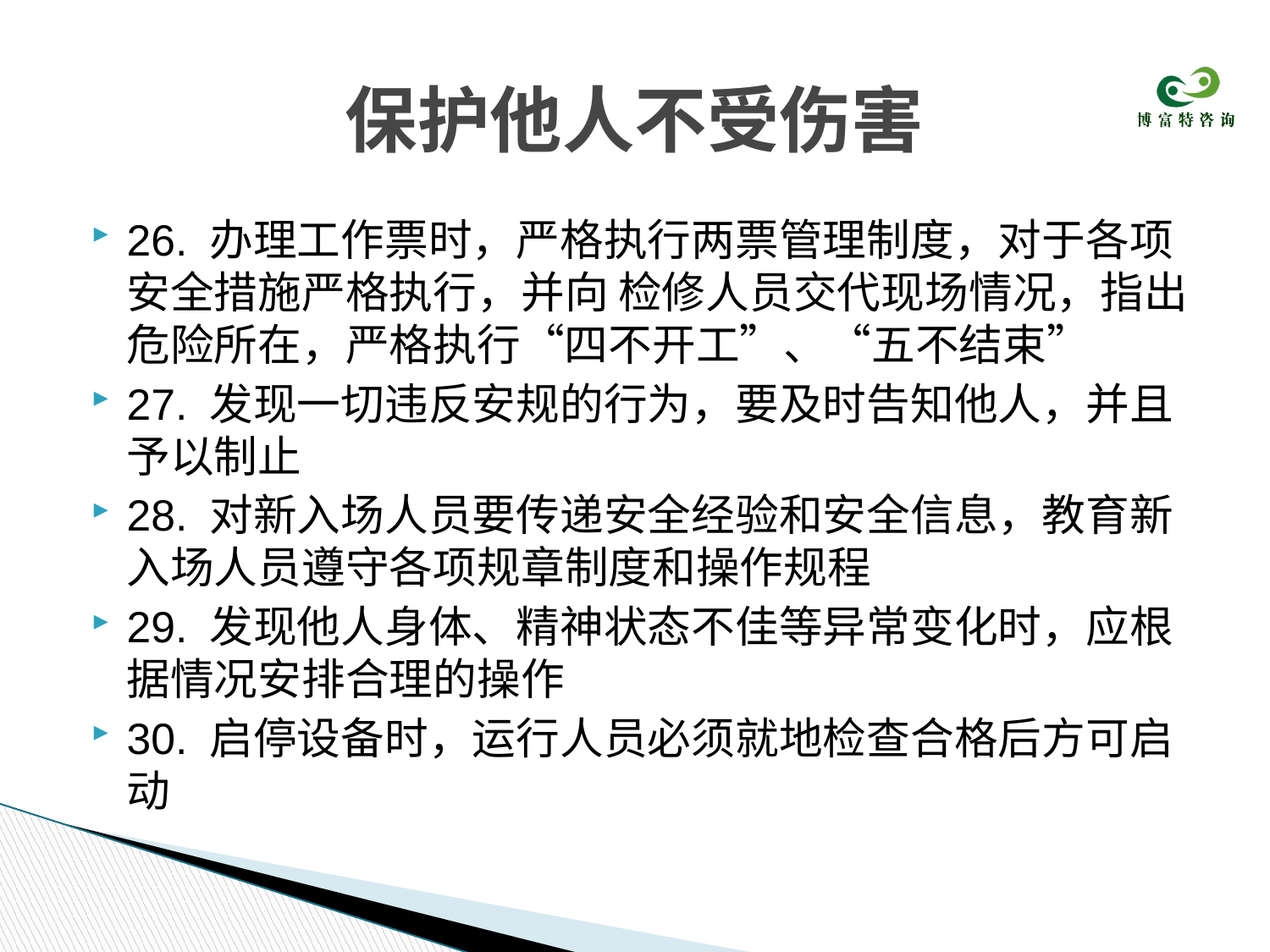

# 保护他人不受伤害
26. 办理工作票时，严格执行两票管理制度，对于各项安全措施严格执行，并向 检修人员交代现场情况，指出危险所在，严格执行“四不开工”、“五不结束”
27. 发现一切违反安规的行为，要及时告知他人，并且予以制止
28. 对新入场人员要传递安全经验和安全信息，教育新入场人员遵守各项规章制度和操作规程
29. 发现他人身体、精神状态不佳等异常变化时，应根据情况安排合理的操作
30. 启停设备时，运行人员必须就地检查合格后方可启动